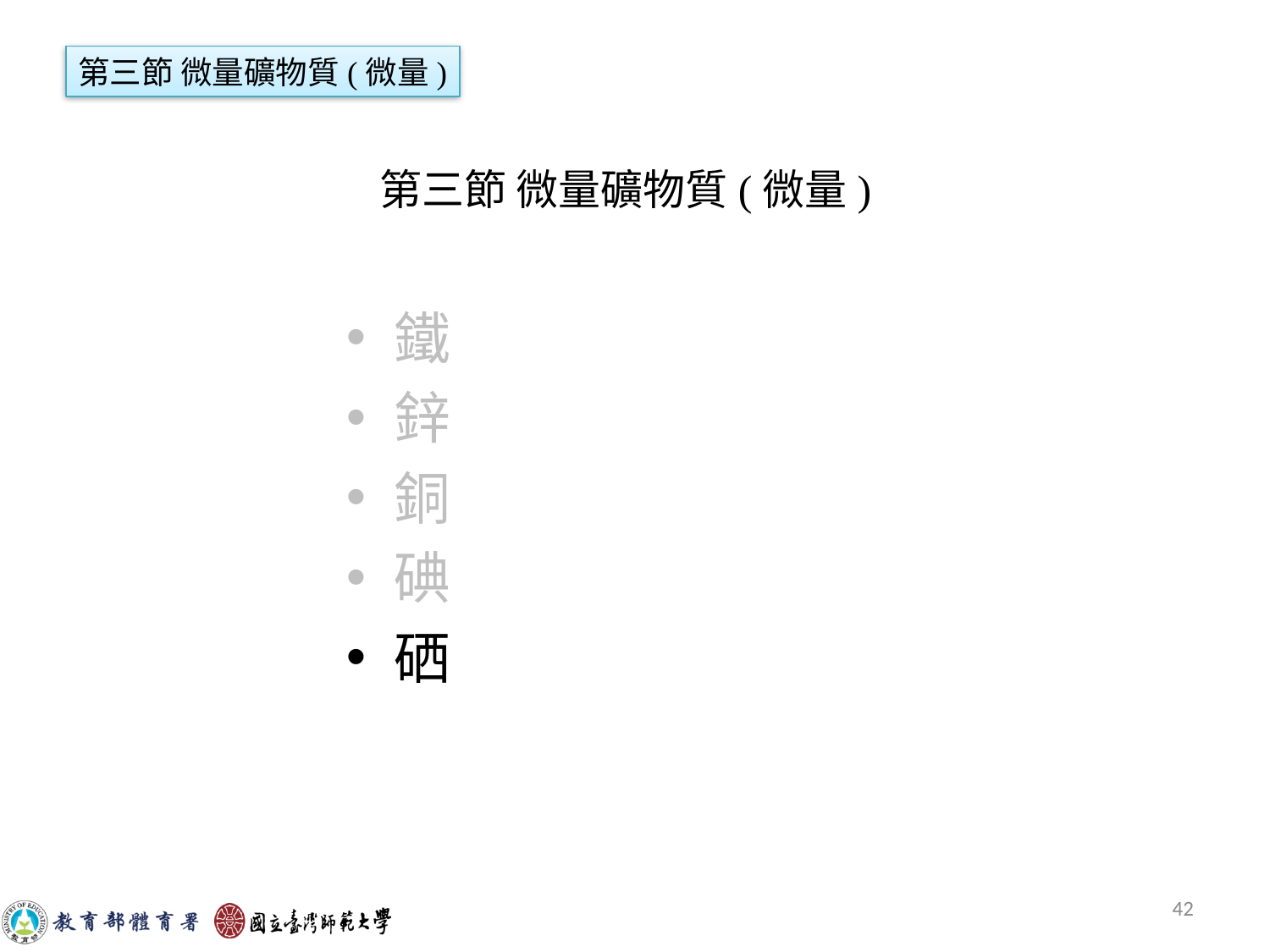

第三節 微量礦物質(微量)
# 第三節 微量礦物質(微量)

鐵
鋅
銅
碘
硒

42